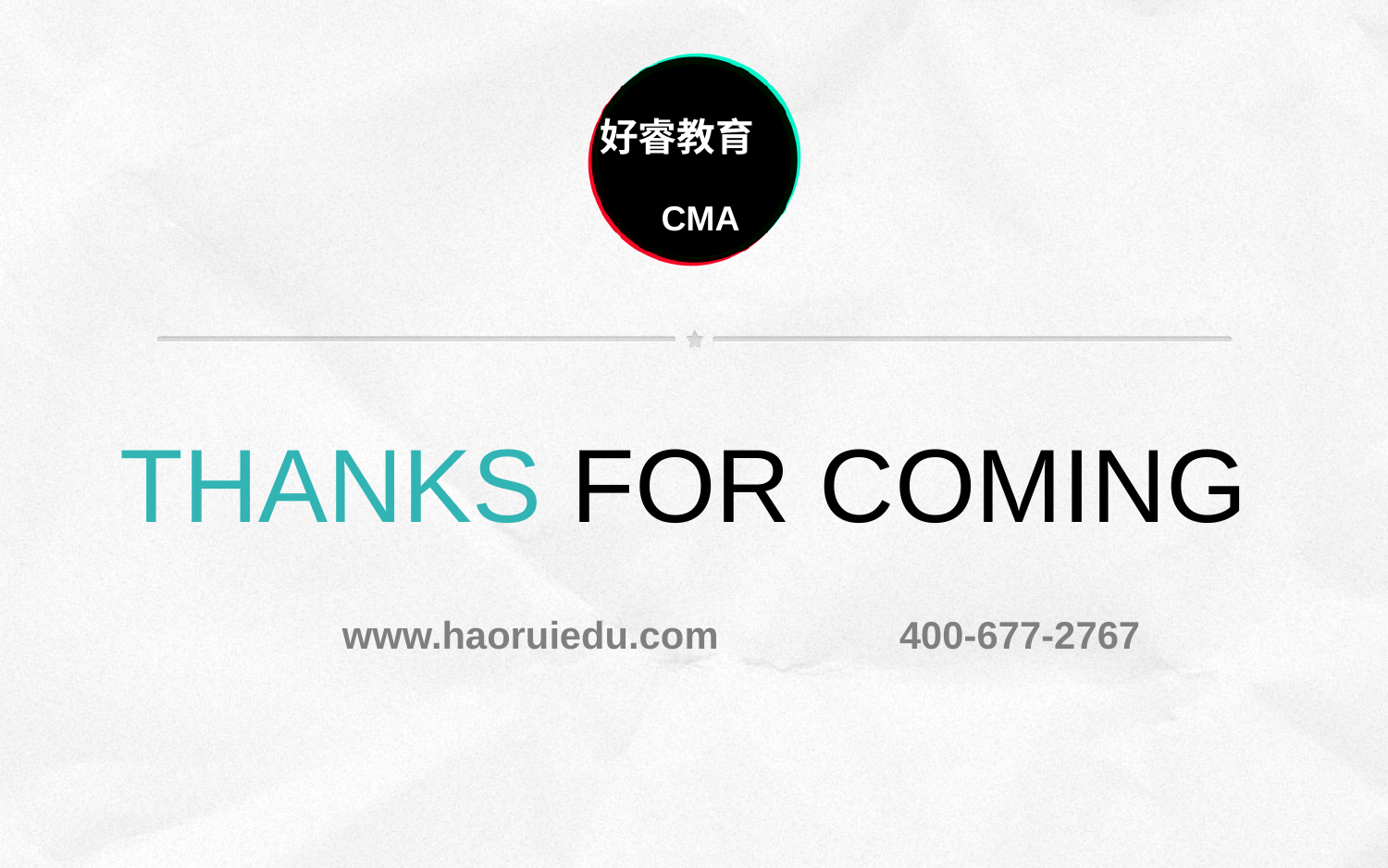

好睿教育
CMA
THANKS FOR COMING
www.haoruiedu.com                 400-677-2767